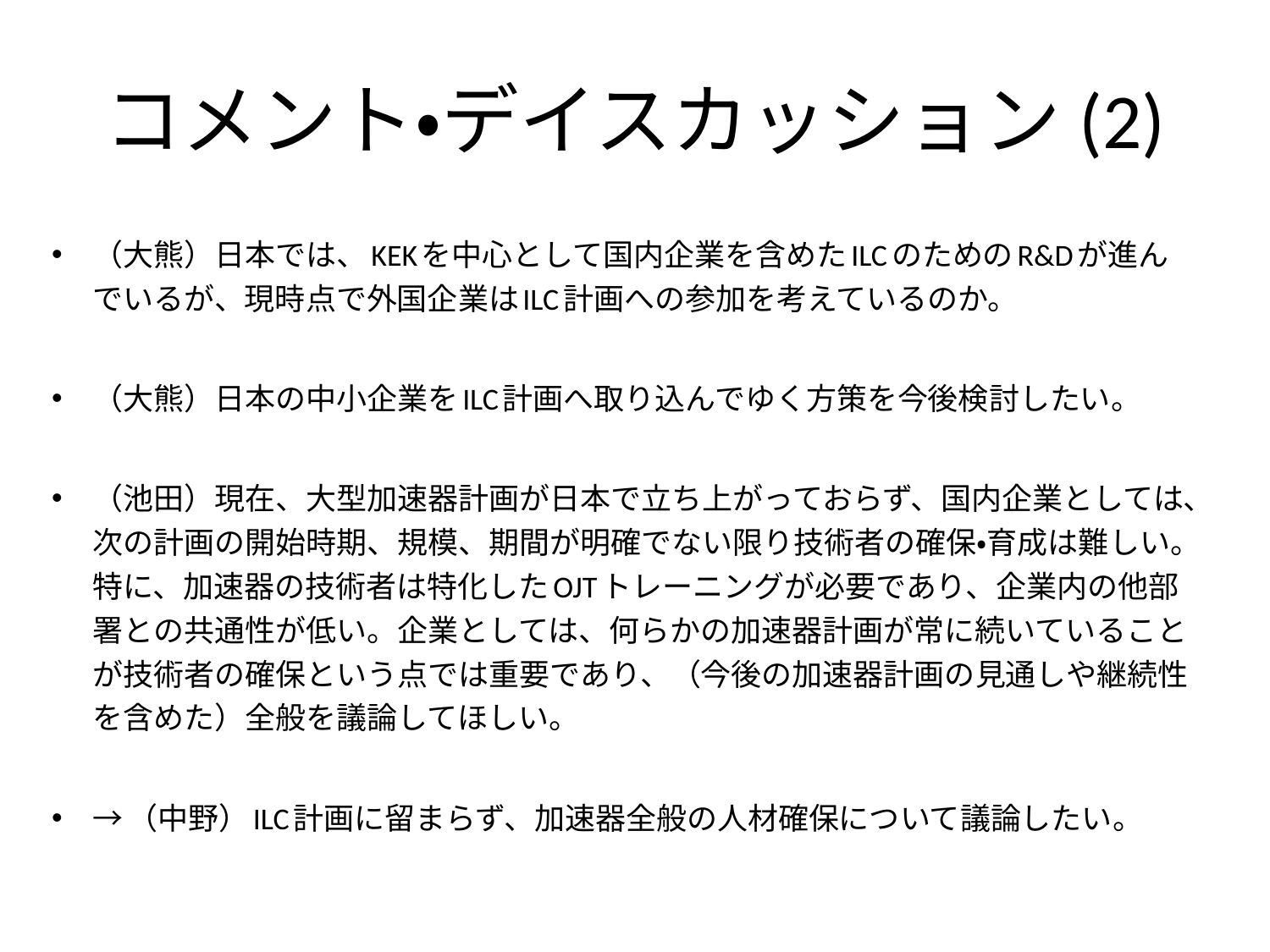

# コメント・デイスカッション(2)
（大熊）日本では、KEKを中心として国内企業を含めたILCのためのR&Dが進んでいるが、現時点で外国企業はILC計画への参加を考えているのか。

（大熊）日本の中小企業をILC計画へ取り込んでゆく方策を今後検討したい。

（池田）現在、大型加速器計画が日本で立ち上がっておらず、国内企業としては、次の計画の開始時期、規模、期間が明確でない限り技術者の確保・育成は難しい。特に、加速器の技術者は特化したOJTトレーニングが必要であり、企業内の他部署との共通性が低い。企業としては、何らかの加速器計画が常に続いていることが技術者の確保という点では重要であり、（今後の加速器計画の見通しや継続性を含めた）全般を議論してほしい。

→（中野）ILC計画に留まらず、加速器全般の人材確保について議論したい。